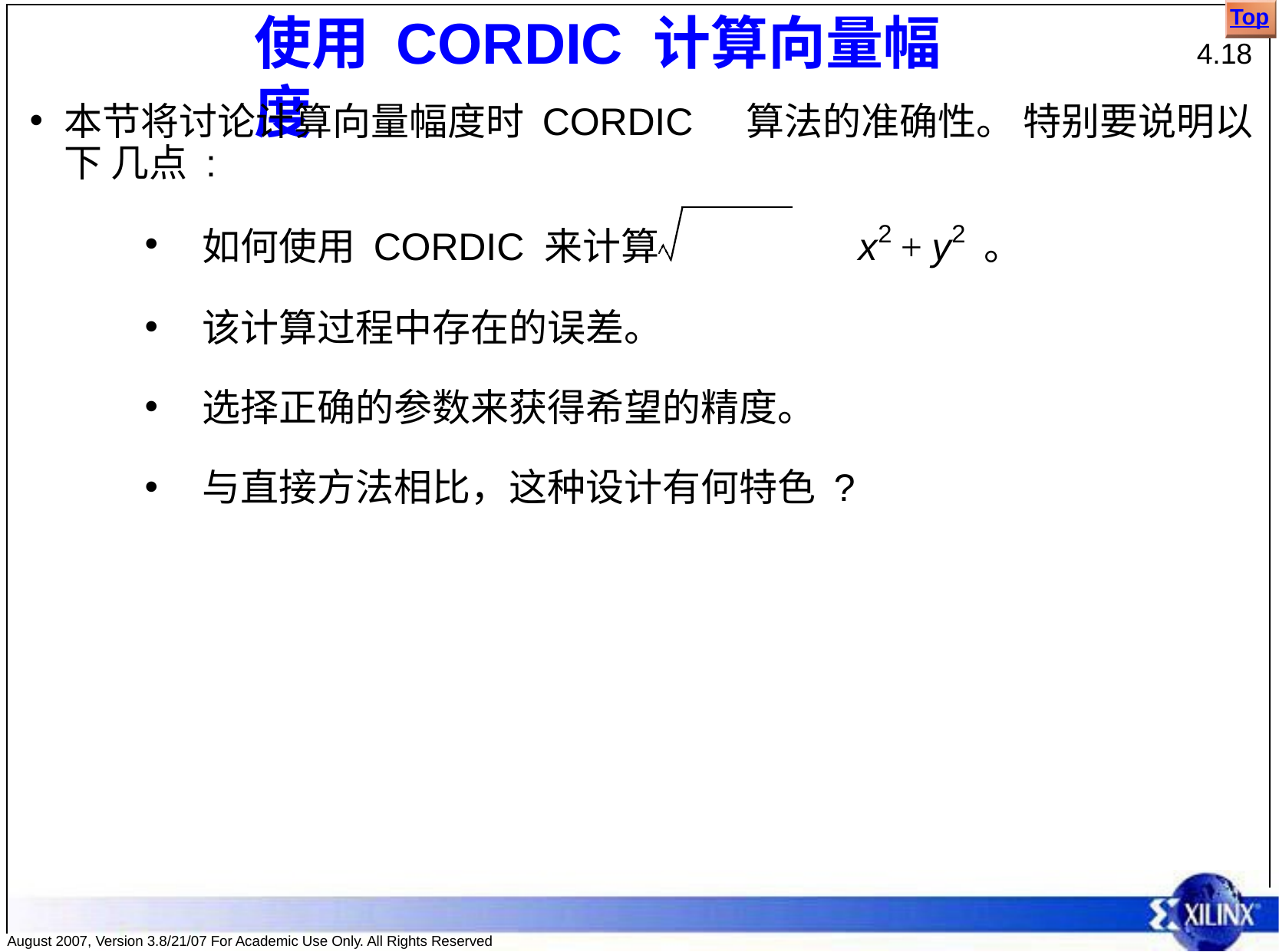

Top
# 使用 CORDIC 计算向量幅度
4.18
本节将讨论计算向量幅度时 CORDIC	算法的准确性。 特别要说明以下 几点 :
如何使用 CORDIC 来计算	x2 + y2 。
该计算过程中存在的误差。
选择正确的参数来获得希望的精度。
与直接方法相比，这种设计有何特色 ?

August 2007, Version 3.8/21/07 For Academic Use Only. All Rights Reserved